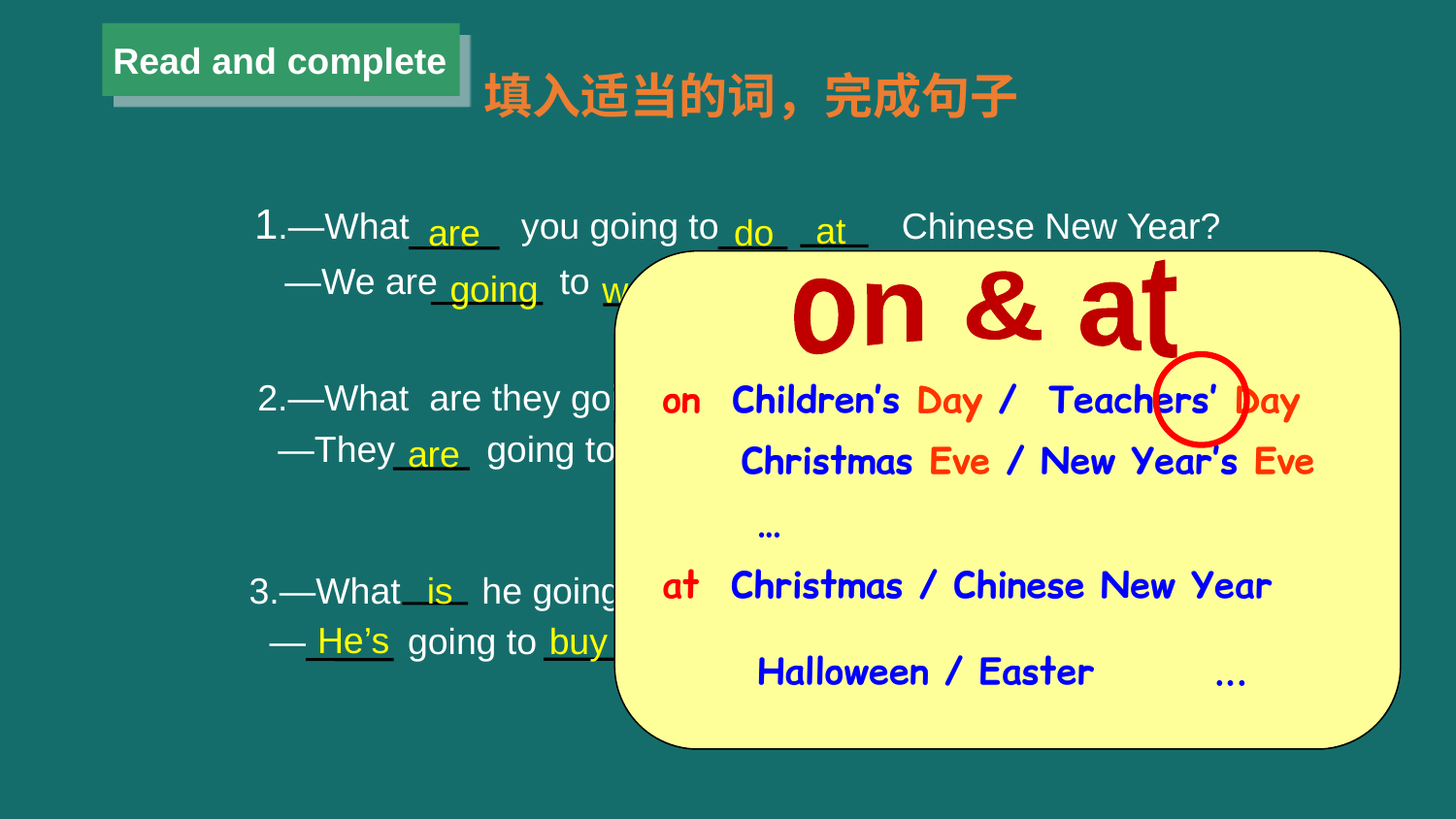

Read and complete
填入适当的词，完成句子
1.—What           you going to                  Chinese New Year?
   —We are            to            a lion dance.

at
are
do

on & at
on  Children’s Day /  Teachers’ Day
     Christmas Eve / New Year’s Eve
      …
at  Christmas / Chinese New Year
      Halloween / Easter       …
going
watch

2.—What  are they going      eat      Chinese New Year’s Day?
  —They         going to           tangyuan.

to
on

are
eat

at
to
3.—What        he going          buy           Christmas ?
  —          going to          some cards.

is

He’s
buy